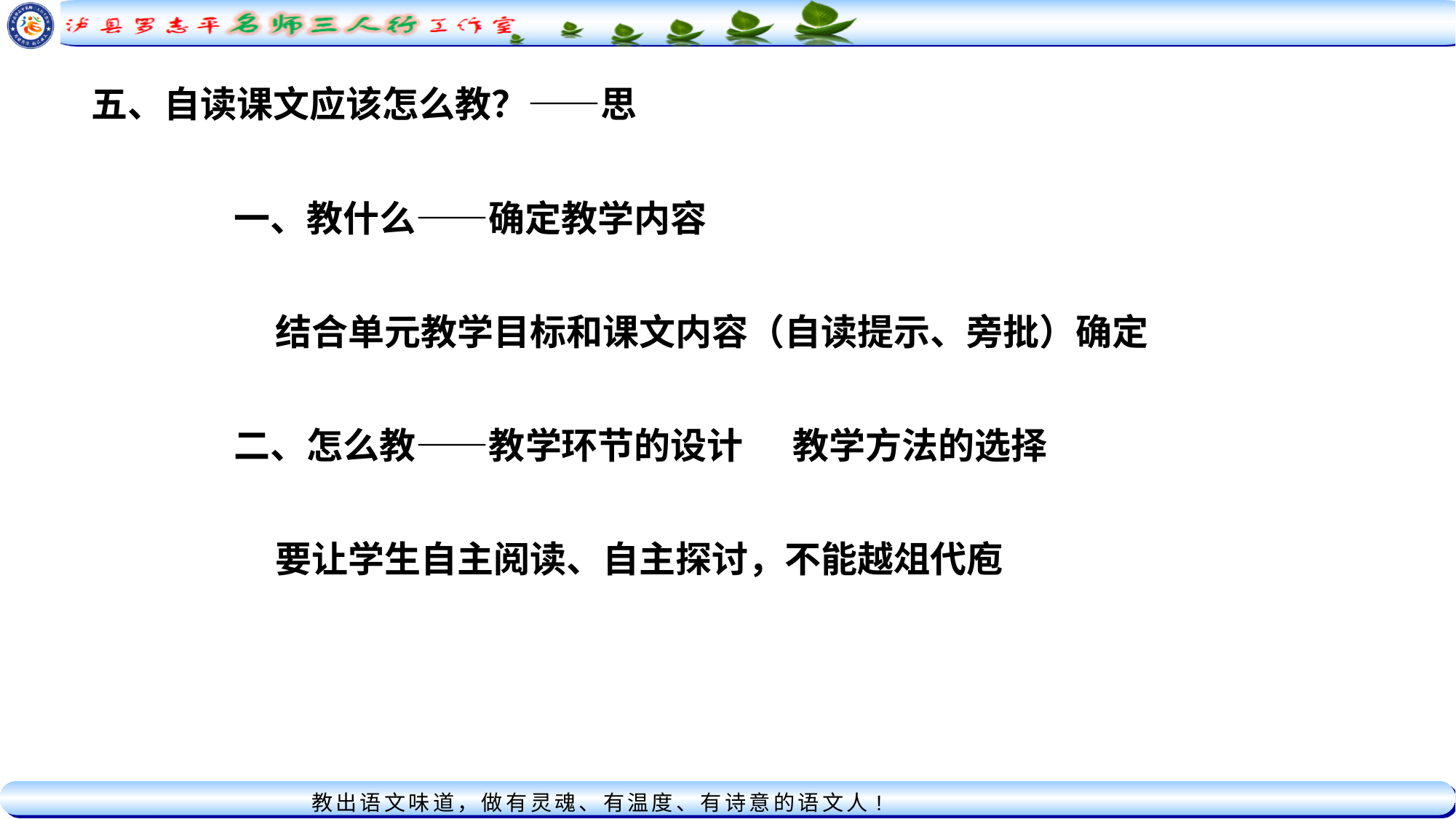

五、自读课文应该怎么教？——思

一、教什么——确定教学内容

    结合单元教学目标和课文内容（自读提示、旁批）确定

二、怎么教——教学环节的设计      教学方法的选择

    要让学生自主阅读、自主探讨，不能越俎代庖